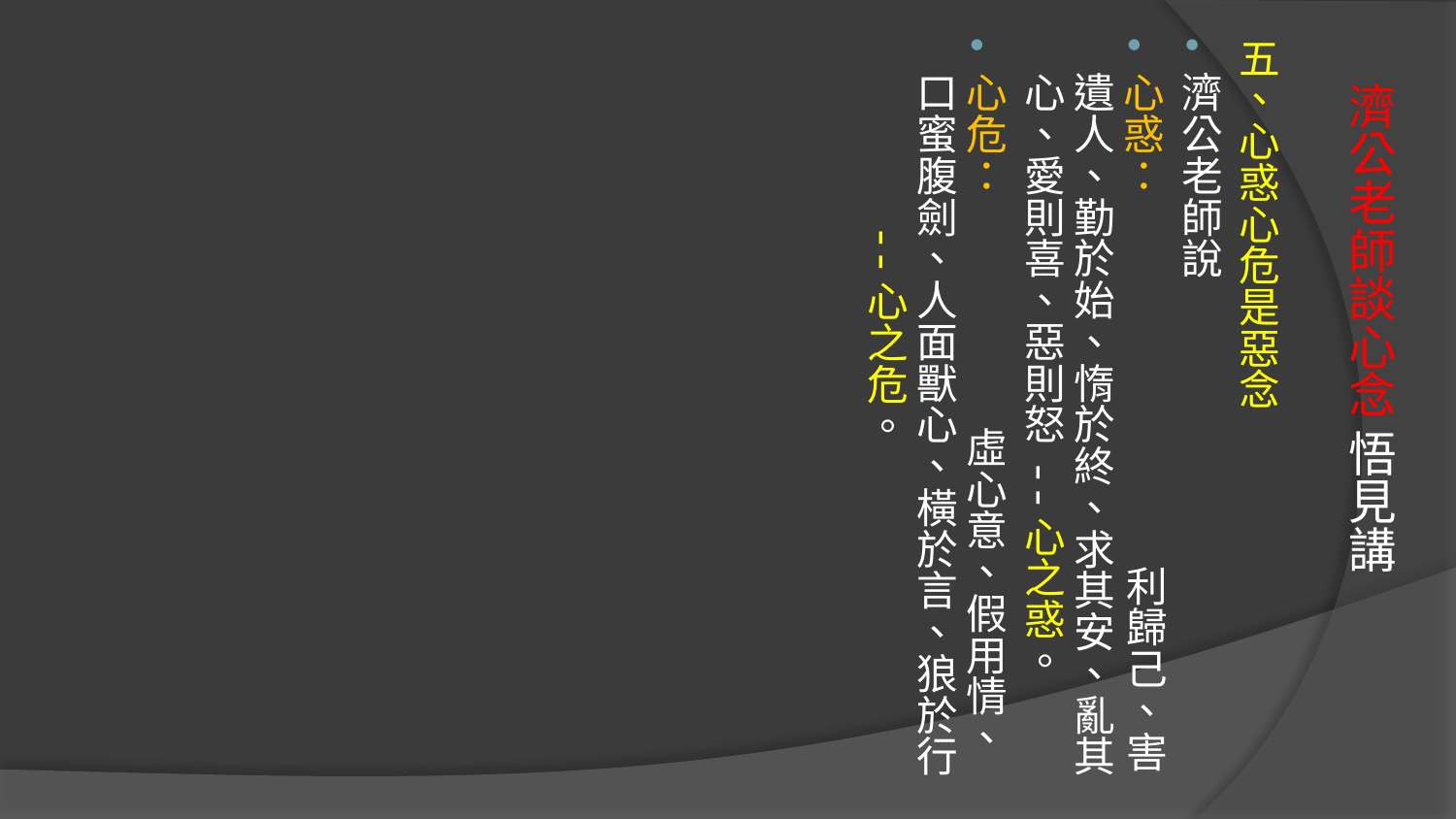

五、心惑心危是惡念
濟公老師說
心惑：                                        利歸己、害遺人、勤於始、惰於終、求其安、亂其心、愛則喜、惡則怒 --心之惑。
心危：                         虛心意、假用情、口蜜腹劍、人面獸心、橫於言、狼於行                 --心之危。

# 濟公老師談心念 悟見講